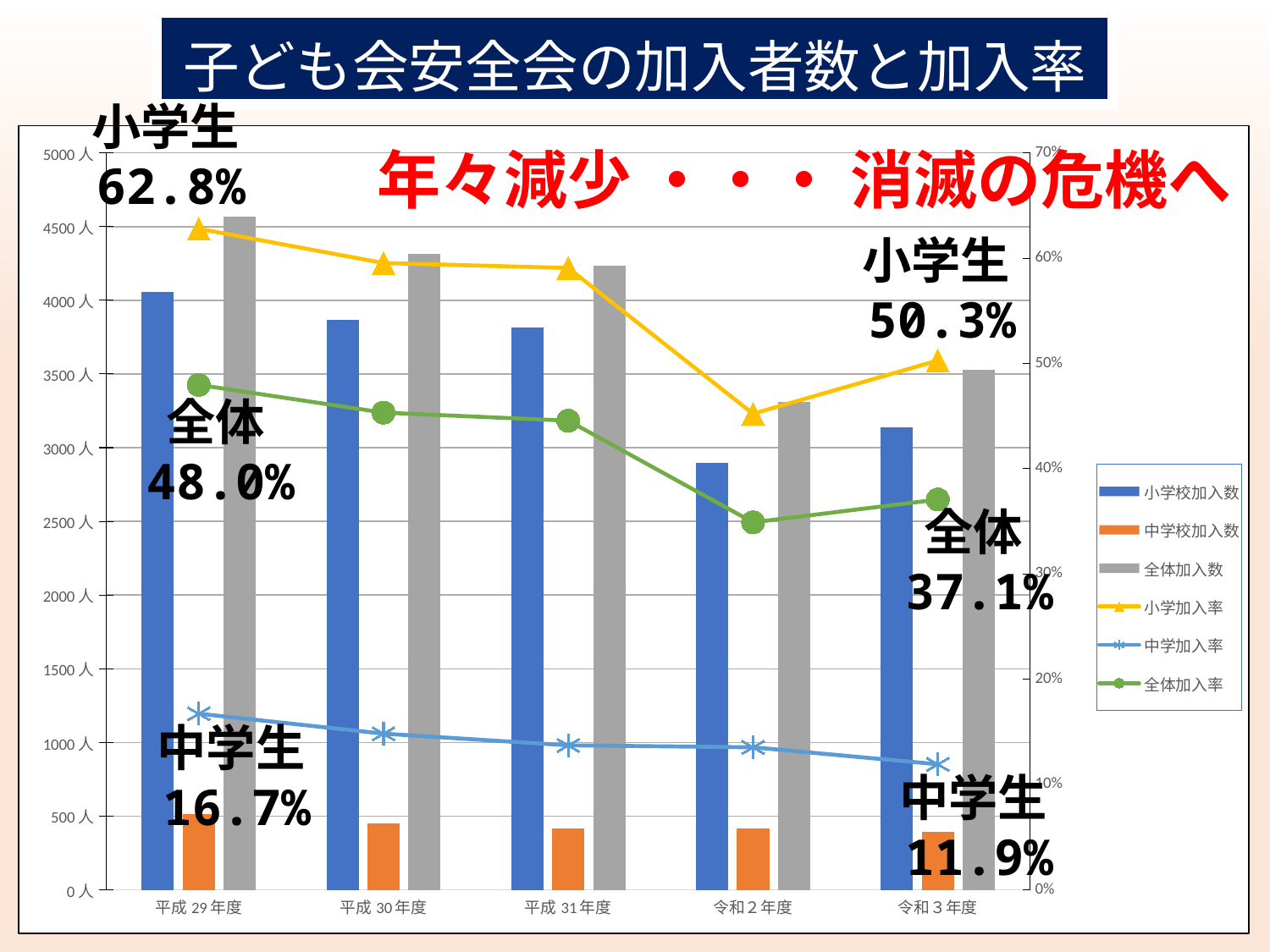

子ども会安全会の加入者数と加入率
小学生62.8%

### Chart

| Category | 小学校加入数 | 中学校加入数 | 全体加入数 | 小学加入率 | 中学加入率 | 全体加入率 |
|---|---|---|---|---|---|---|
| 平成29年度 | 4055.0 | 513.0 | 4568.0 | 0.6280006194827319 | 0.16731898238747553 | 0.4796807728656936 |
| 平成30年度 | 3867.0 | 449.0 | 4316.0 | 0.5953810623556582 | 0.14833168153287082 | 0.45326612056290694 |
| 平成31年度 | 3815.0 | 417.0 | 4232.0 | 0.5906487072302214 | 0.13726135615536536 | 0.4456144045488049 |
| 令和２年度 | 2895.0 | 418.0 | 3313.0 | 0.45220243673851923 | 0.13536269430051814 | 0.34910432033719707 |
| 令和３年度 | 3137.0 | 391.0 | 3528.0 | 0.5028049366885718 | 0.11931644797070491 | 0.3707440100882724 |
年々減少 ・・・ 消滅の危機へ
　小学生　　　　　　　　　　　　　令和２年９月調査
小学生50.3%
全体48.0%
全体37.1%
中学生16.7%
中学生11.9%